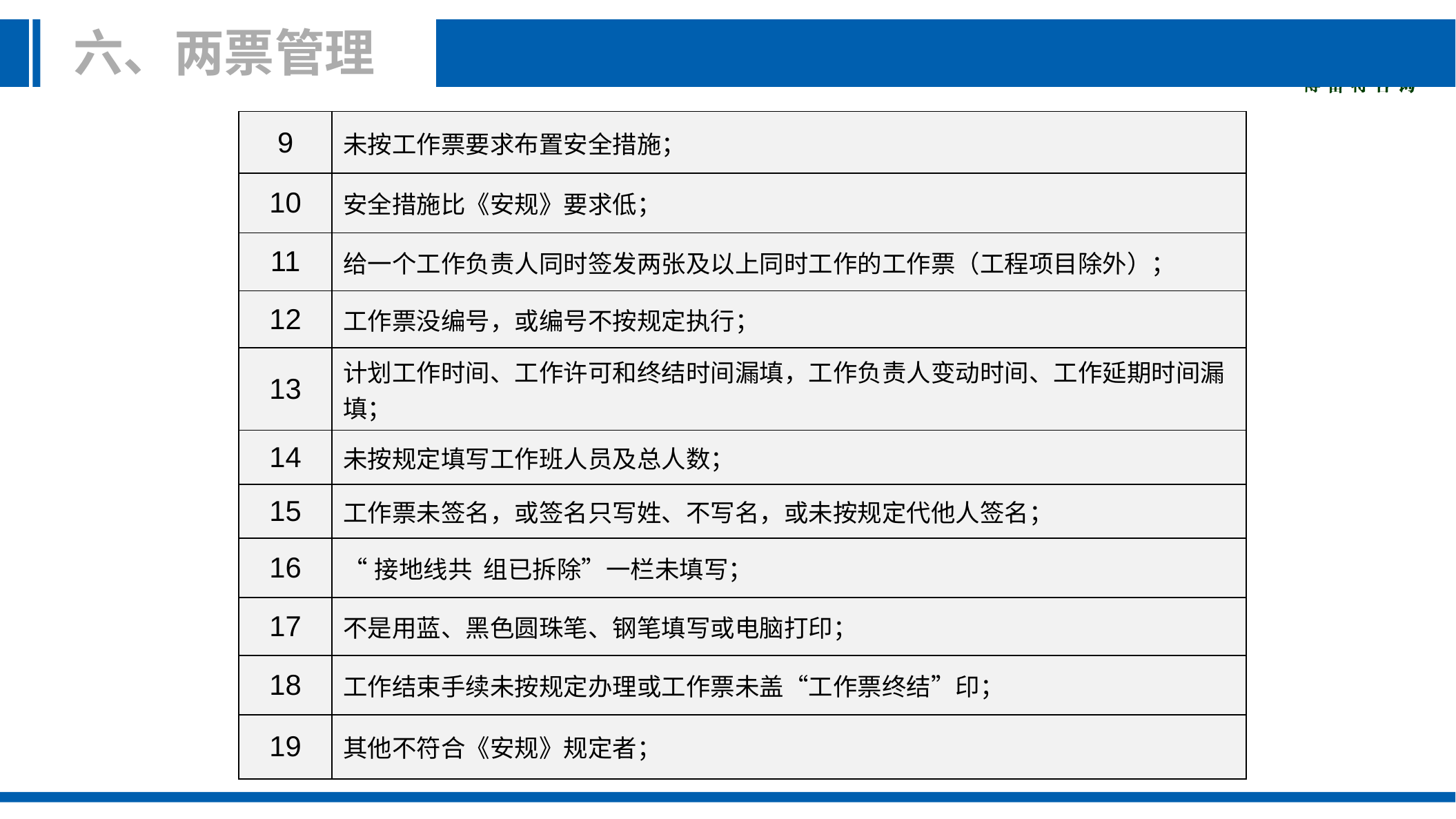

六、两票管理
| 9 | 未按工作票要求布置安全措施； |
| --- | --- |
| 10 | 安全措施比《安规》要求低； |
| 11 | 给一个工作负责人同时签发两张及以上同时工作的工作票（工程项目除外）； |
| 12 | 工作票没编号，或编号不按规定执行； |
| 13 | 计划工作时间、工作许可和终结时间漏填，工作负责人变动时间、工作延期时间漏填； |
| 14 | 未按规定填写工作班人员及总人数； |
| 15 | 工作票未签名，或签名只写姓、不写名，或未按规定代他人签名； |
| 16 | “接地线共 组已拆除”一栏未填写； |
| 17 | 不是用蓝、黑色圆珠笔、钢笔填写或电脑打印； |
| 18 | 工作结束手续未按规定办理或工作票未盖“工作票终结”印； |
| 19 | 其他不符合《安规》规定者； |